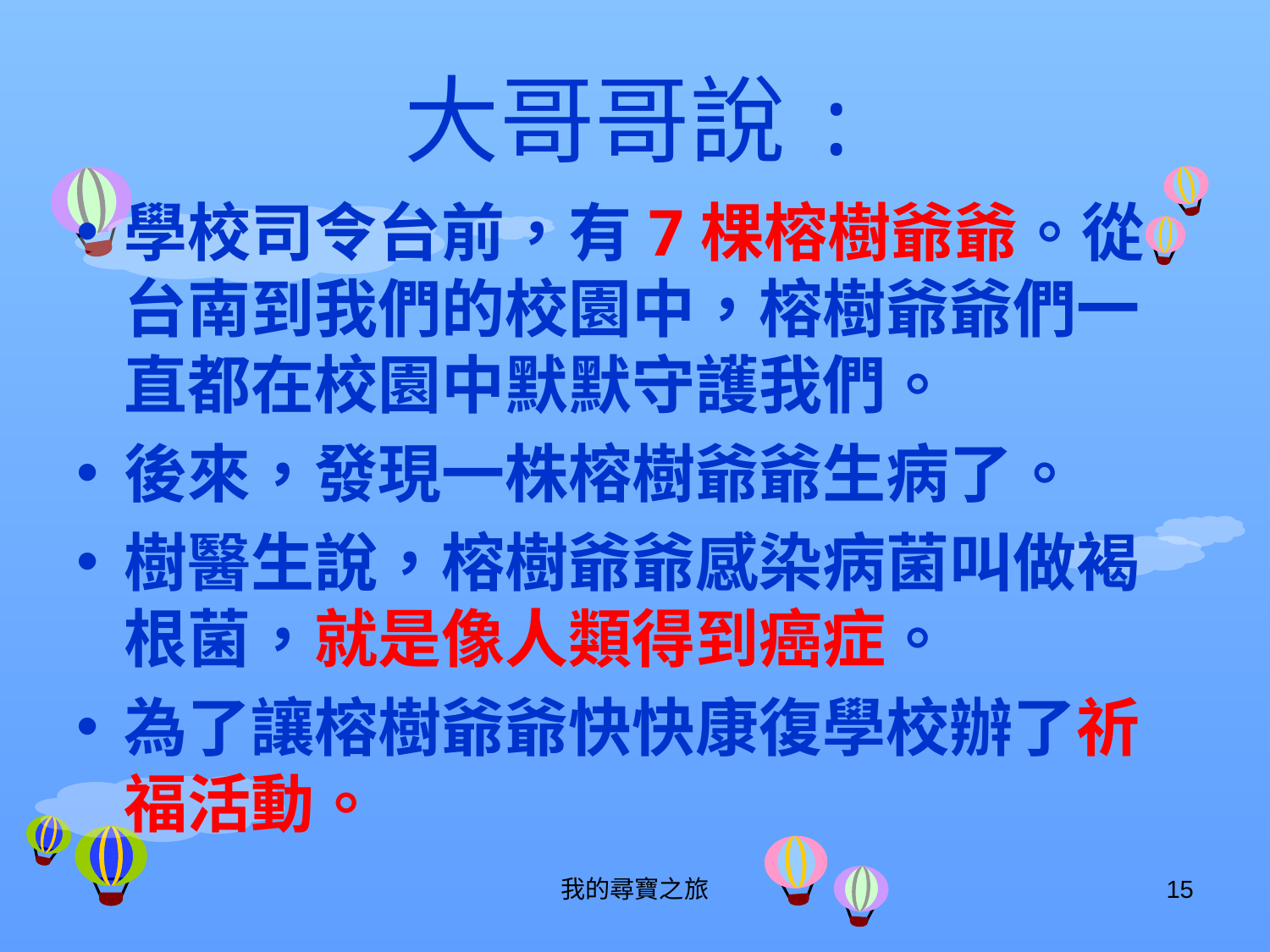

# 大哥哥說:
學校司令台前，有7棵榕樹爺爺。從台南到我們的校園中，榕樹爺爺們一直都在校園中默默守護我們。
後來，發現一株榕樹爺爺生病了。
樹醫生說，榕樹爺爺感染病菌叫做褐根菌，就是像人類得到癌症。
為了讓榕樹爺爺快快康復學校辦了祈福活動。

我的尋寶之旅
15